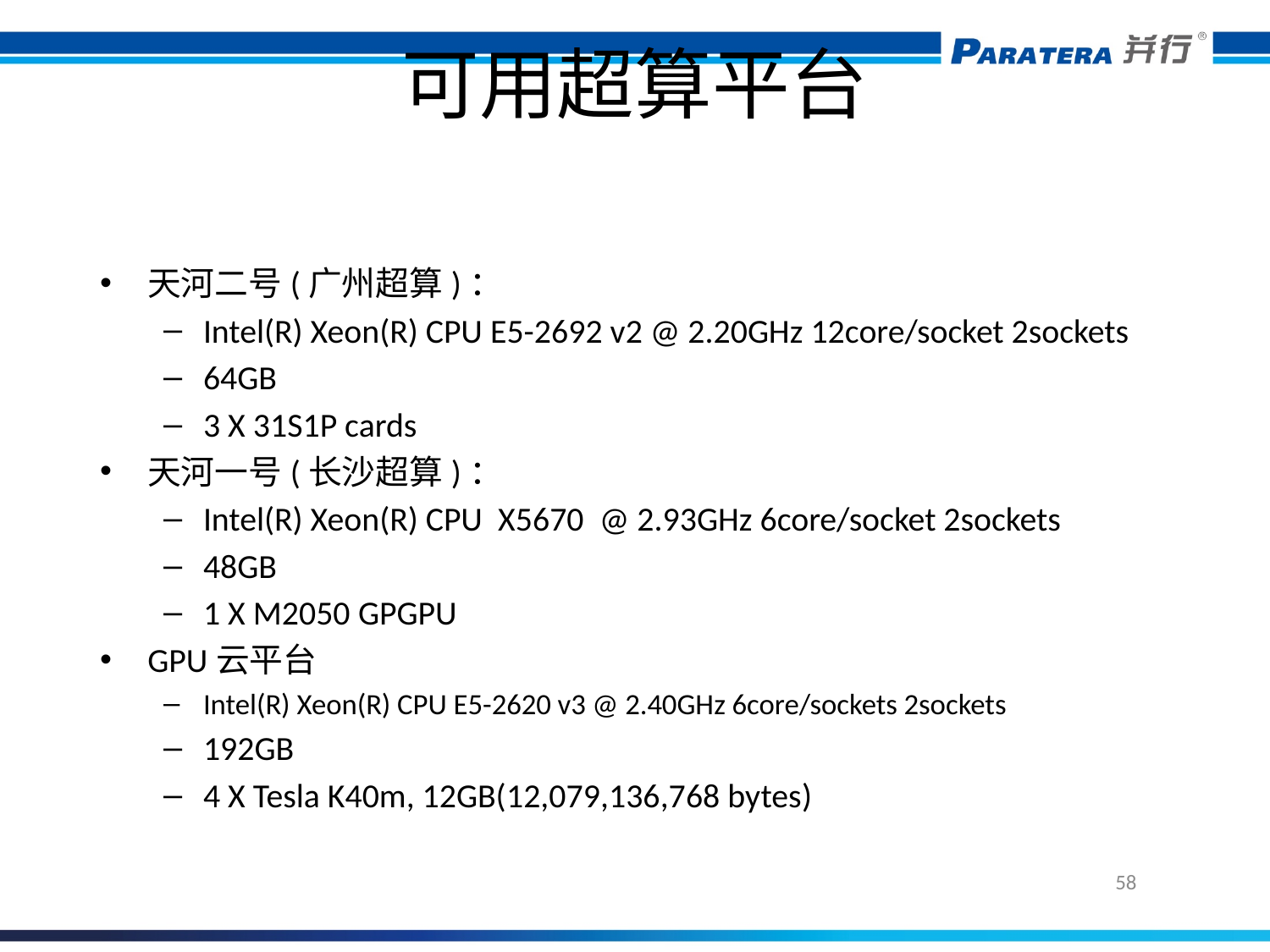

# 可用超算平台
天河二号(广州超算)：
Intel(R) Xeon(R) CPU E5-2692 v2 @ 2.20GHz 12core/socket 2sockets
64GB
3 X 31S1P cards
天河一号(长沙超算)：
Intel(R) Xeon(R) CPU  X5670  @ 2.93GHz 6core/socket 2sockets
48GB
1 X M2050 GPGPU
GPU云平台
Intel(R) Xeon(R) CPU E5-2620 v3 @ 2.40GHz 6core/sockets 2sockets
192GB
4 X Tesla K40m, 12GB(12,079,136,768 bytes)

58